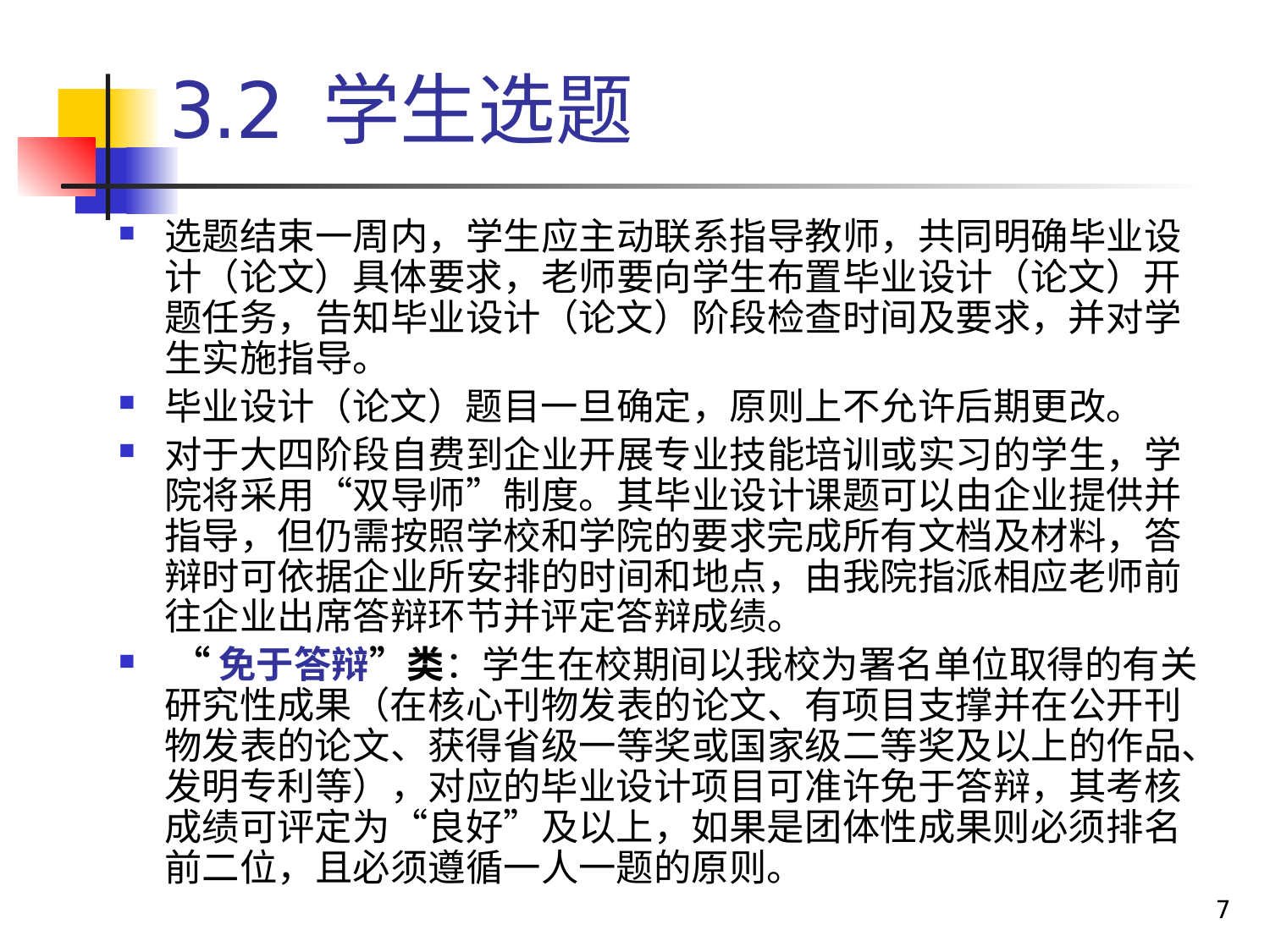

# 3.2 学生选题
选题结束一周内，学生应主动联系指导教师，共同明确毕业设计（论文）具体要求，老师要向学生布置毕业设计（论文）开题任务，告知毕业设计（论文）阶段检查时间及要求，并对学生实施指导。
毕业设计（论文）题目一旦确定，原则上不允许后期更改。
对于大四阶段自费到企业开展专业技能培训或实习的学生，学院将采用“双导师”制度。其毕业设计课题可以由企业提供并指导，但仍需按照学校和学院的要求完成所有文档及材料，答辩时可依据企业所安排的时间和地点，由我院指派相应老师前往企业出席答辩环节并评定答辩成绩。
 “免于答辩”类：学生在校期间以我校为署名单位取得的有关研究性成果（在核心刊物发表的论文、有项目支撑并在公开刊物发表的论文、获得省级一等奖或国家级二等奖及以上的作品、发明专利等），对应的毕业设计项目可准许免于答辩，其考核成绩可评定为“良好”及以上，如果是团体性成果则必须排名前二位，且必须遵循一人一题的原则。

7